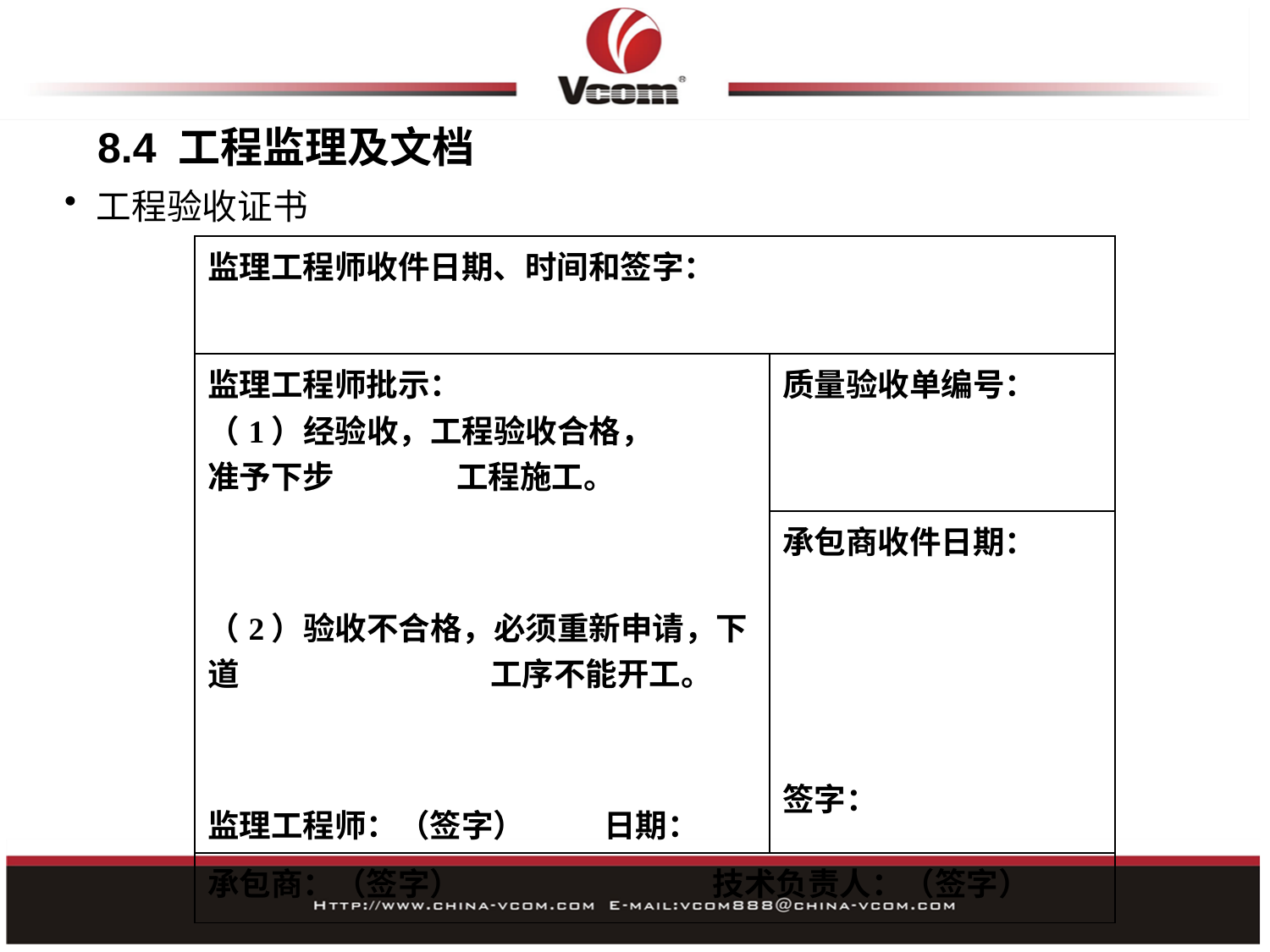

8.4 工程监理及文档
工程验收证书

| 监理工程师收件日期、时间和签字： |  |
| --- | --- |
| 监理工程师批示： （1）经验收，工程验收合格， 准予下步 工程施工。 （2）验收不合格，必须重新申请，下道 工序不能开工。 监理工程师：（签字） 日期： | 质量验收单编号： |
|  | 承包商收件日期： 签字： |
| 承包商：（签字） 技术负责人：（签字） |  |